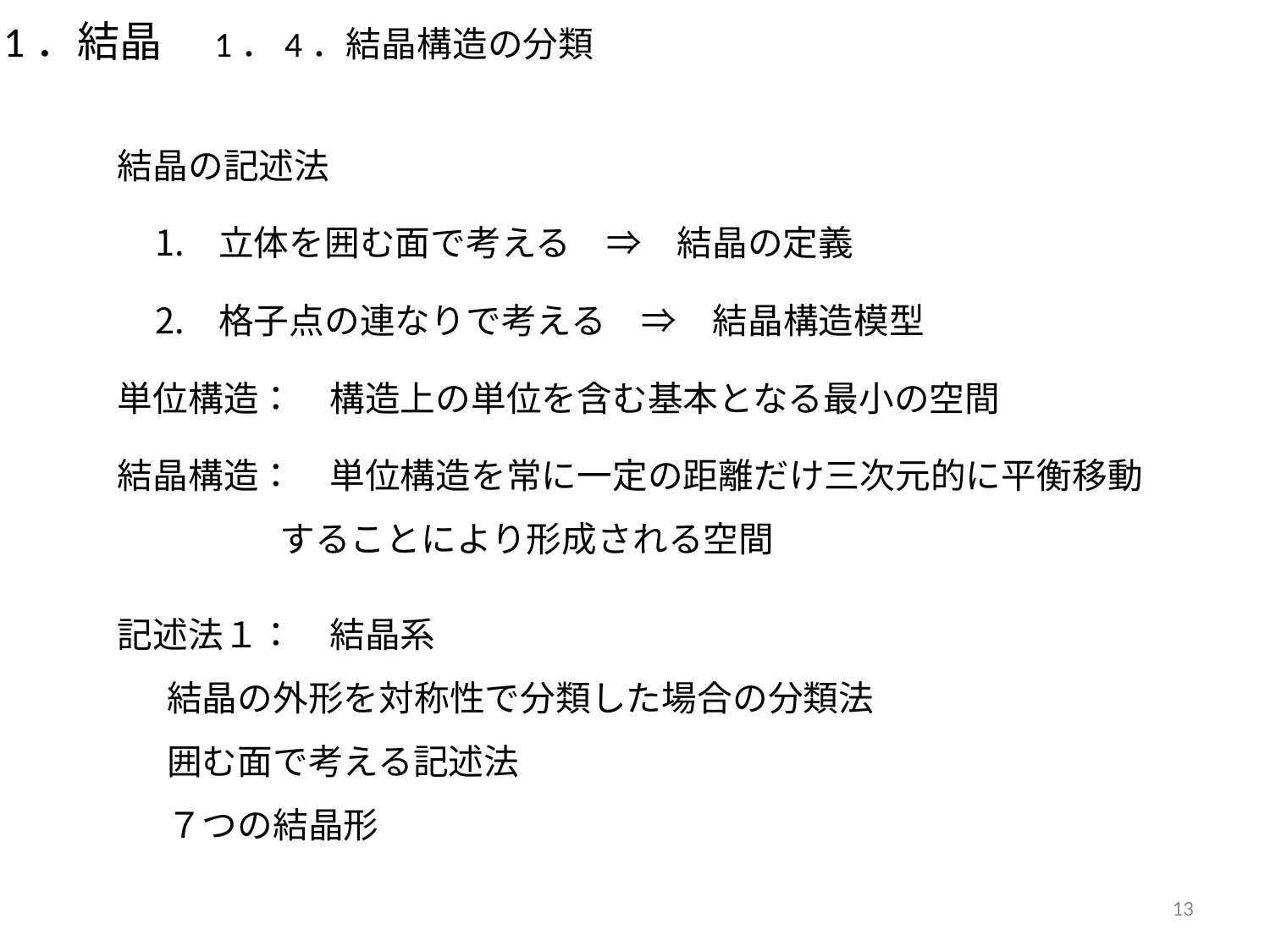

1．結晶　1．4．結晶構造の分類
結晶の記述法
立体を囲む面で考える　⇒　結晶の定義
格子点の連なりで考える　⇒　結晶構造模型
単位構造：　構造上の単位を含む基本となる最小の空間
結晶構造：　単位構造を常に一定の距離だけ三次元的に平衡移動することにより形成される空間
記述法１：　結晶系
結晶の外形を対称性で分類した場合の分類法
囲む面で考える記述法
７つの結晶形
13